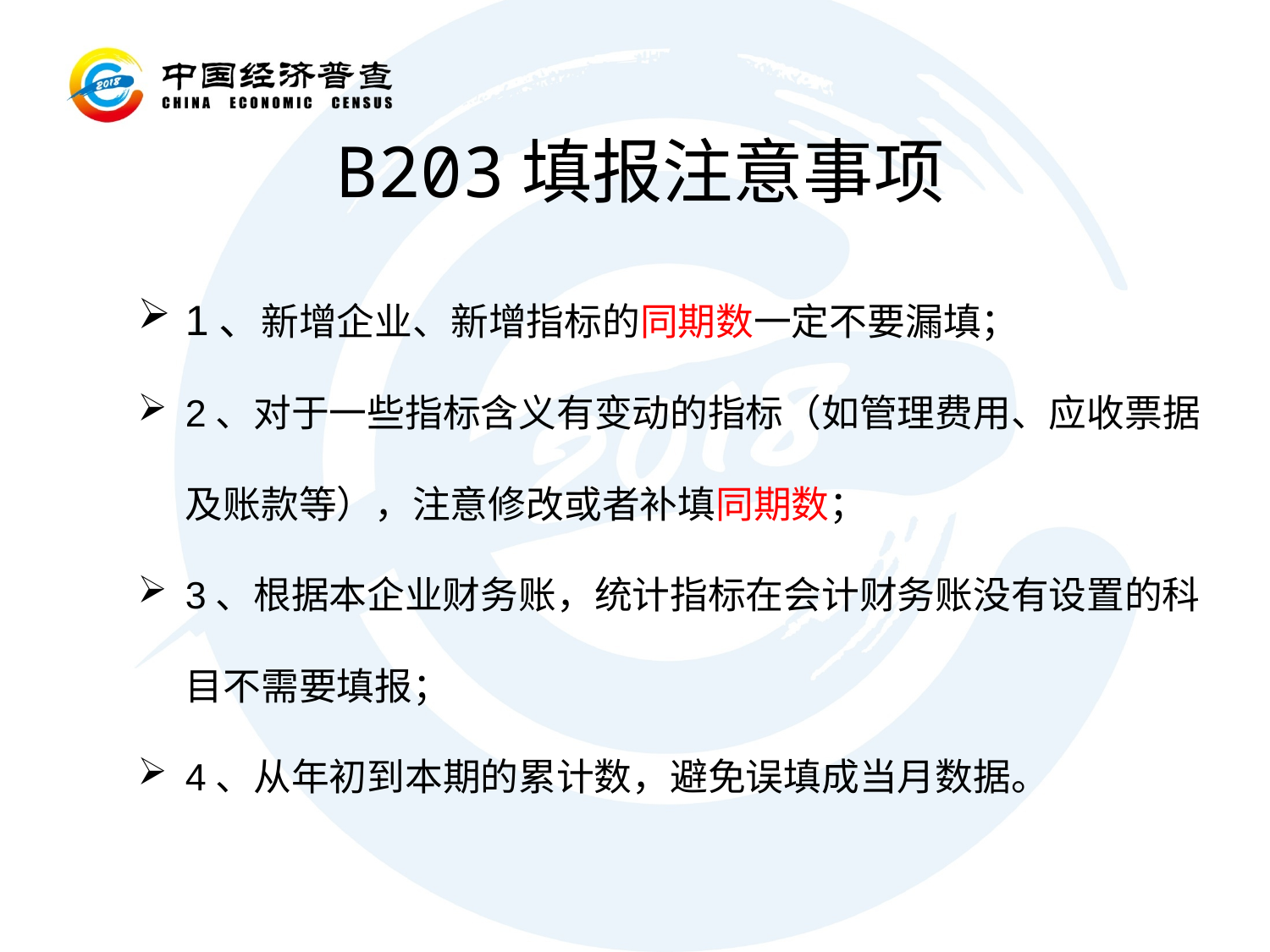

# B203填报注意事项
1、新增企业、新增指标的同期数一定不要漏填；
2、对于一些指标含义有变动的指标（如管理费用、应收票据及账款等），注意修改或者补填同期数；
3、根据本企业财务账，统计指标在会计财务账没有设置的科目不需要填报；
4、从年初到本期的累计数，避免误填成当月数据。